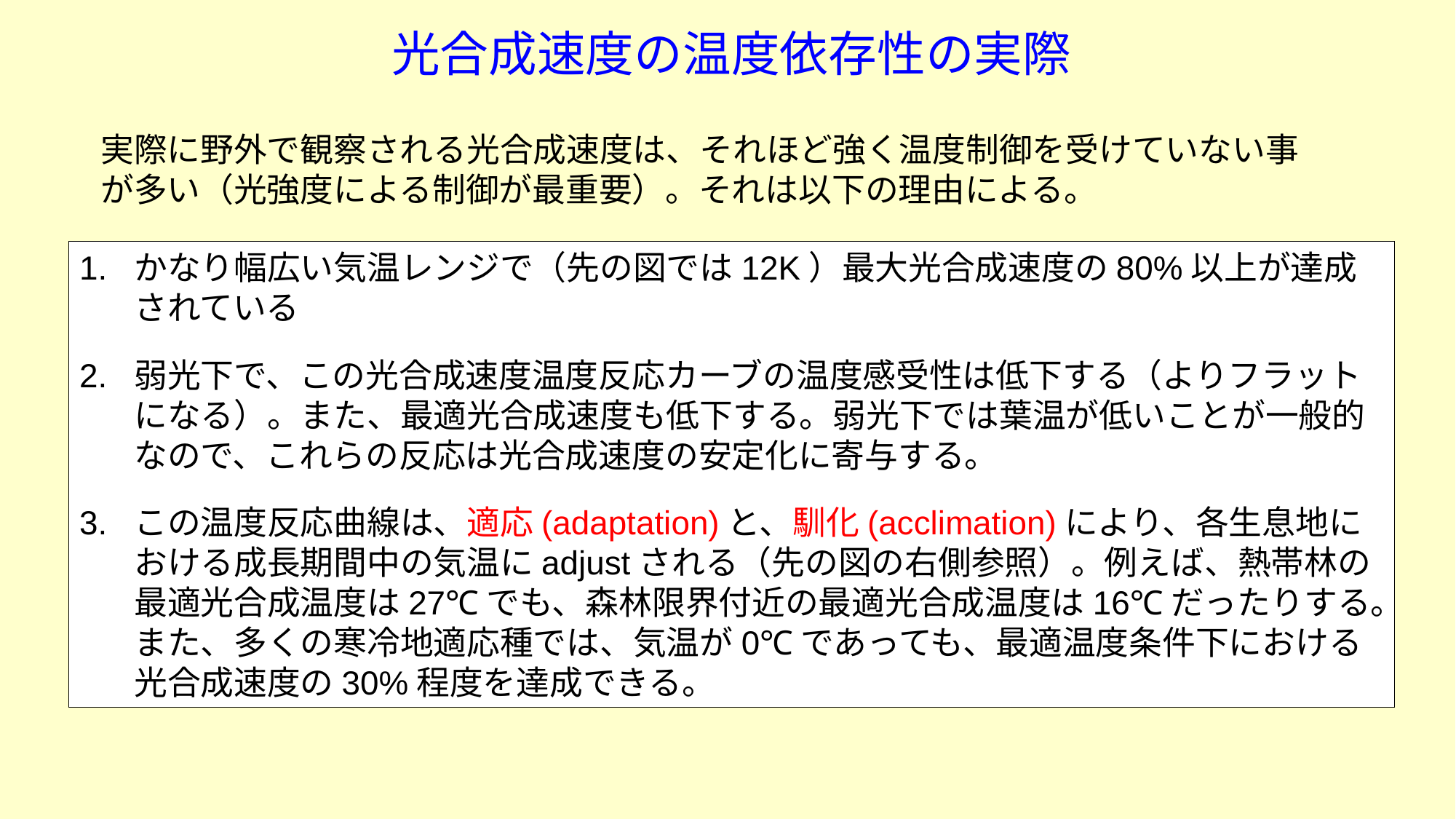

光合成速度の温度依存性の実際
実際に野外で観察される光合成速度は、それほど強く温度制御を受けていない事が多い（光強度による制御が最重要）。それは以下の理由による。
かなり幅広い気温レンジで（先の図では12K）最大光合成速度の80%以上が達成されている
弱光下で、この光合成速度温度反応カーブの温度感受性は低下する（よりフラットになる）。また、最適光合成速度も低下する。弱光下では葉温が低いことが一般的なので、これらの反応は光合成速度の安定化に寄与する。
この温度反応曲線は、適応(adaptation)と、馴化(acclimation)により、各生息地における成長期間中の気温にadjustされる（先の図の右側参照）。例えば、熱帯林の最適光合成温度は27℃でも、森林限界付近の最適光合成温度は16℃だったりする。また、多くの寒冷地適応種では、気温が0℃であっても、最適温度条件下における光合成速度の30%程度を達成できる。